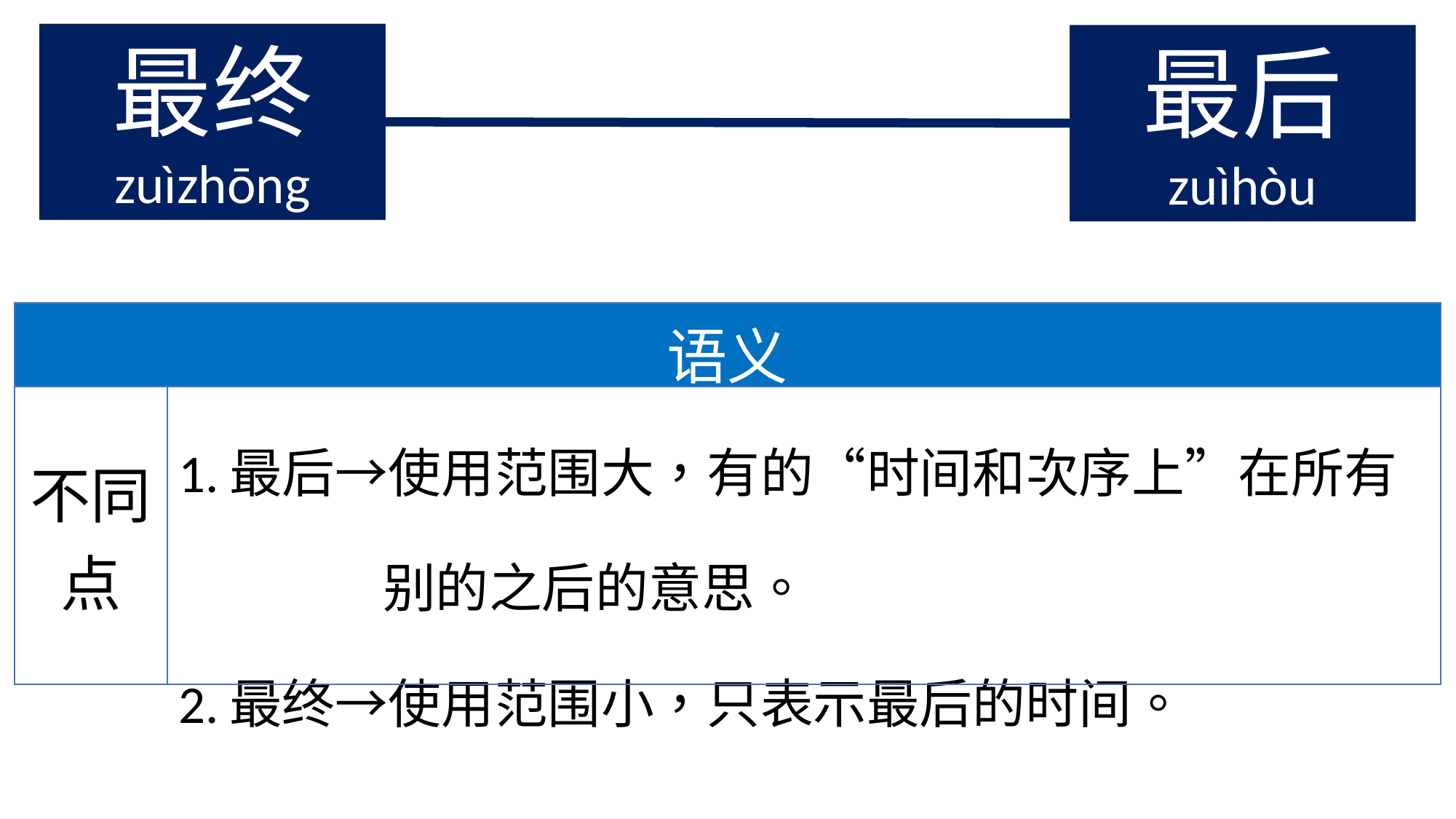

最终
zuìzhōng
最后
zuìhòu
| 语义 |  |
| --- | --- |
| 不同点 | 1.最后→使用范围大，有的“时间和次序上”在所有 别的之后的意思。 2.最终→使用范围小，只表示最后的时间。 |